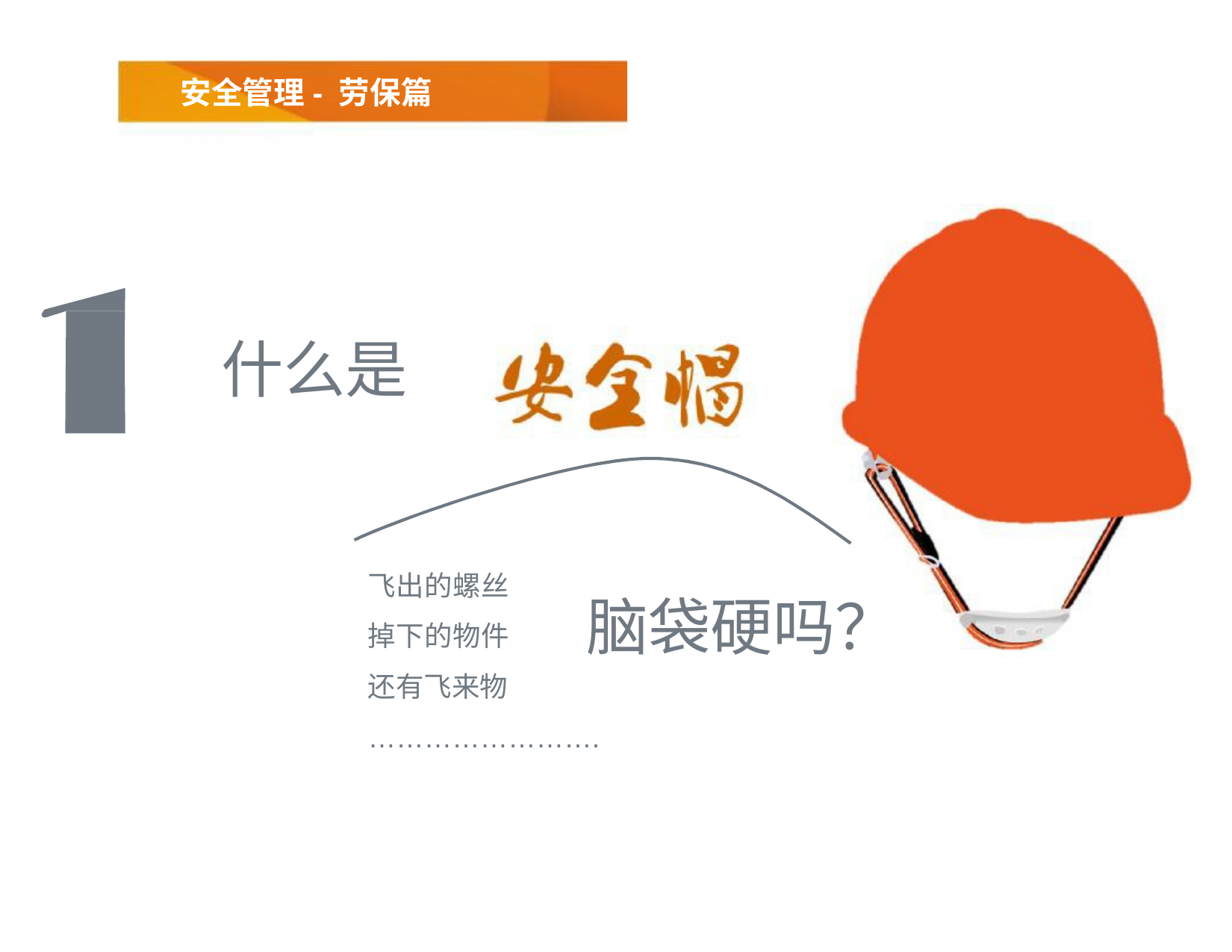

# 安全管理- 劳保篇

什么是

飞出的螺丝 掉下的物件 还有飞来物
脑袋硬吗？
…………………….